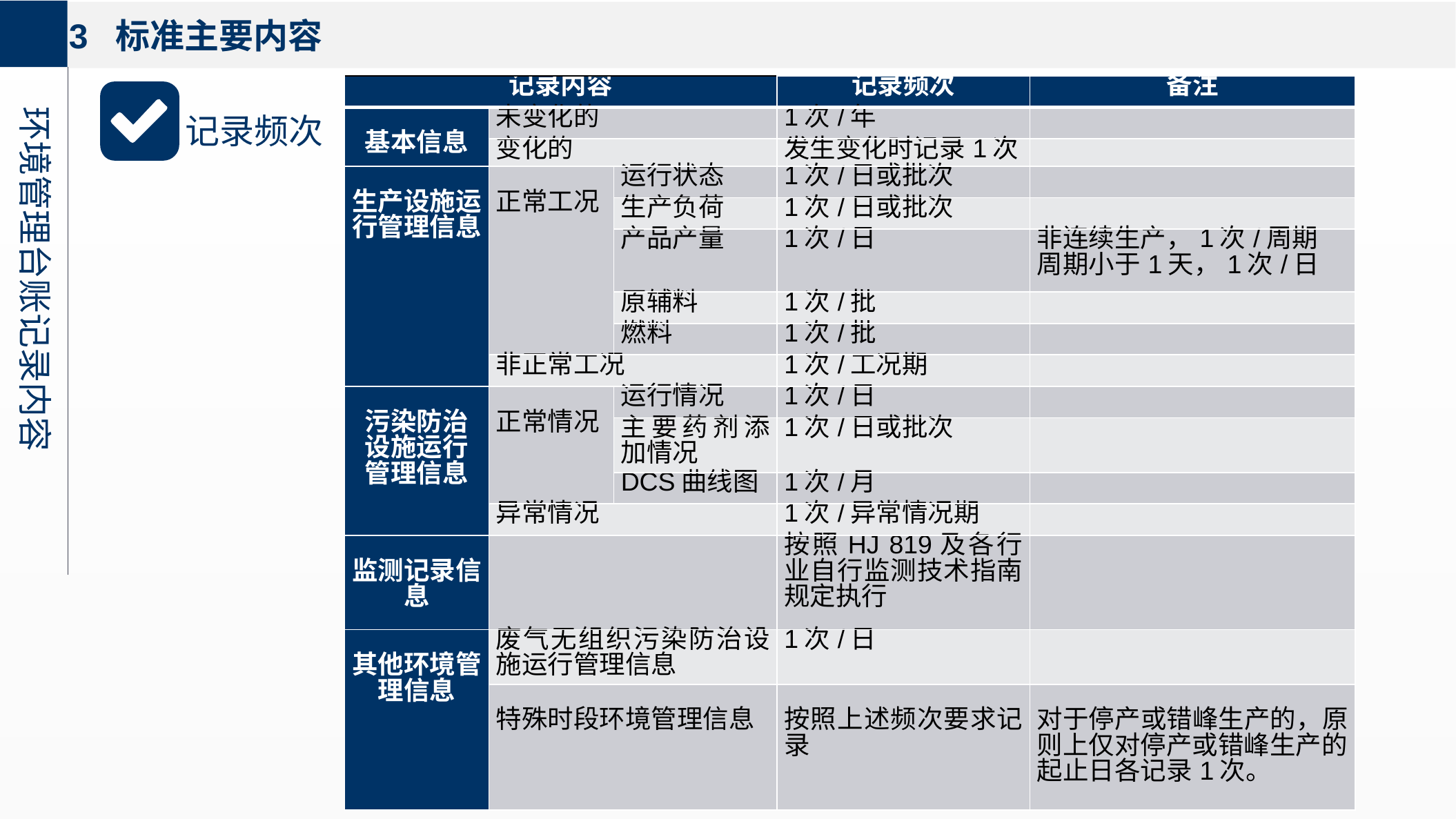

3  标准主要内容
| 记录内容 | 记录内容 | 记录内容 | 记录频次 | 备注 |
| --- | --- | --- | --- | --- |
| 基本信息 | 未变化的 | 未变化的 | 1次/年 |  |
|  | 变化的 | 变化的 | 发生变化时记录1次 |  |
| 生产设施运行管理信息 | 正常工况 | 运行状态 | 1次/日或批次 |  |
|  |  | 生产负荷 | 1次/日或批次 |  |
|  |  | 产品产量 | 1次/日 | 非连续生产，1次/周期 周期小于1天，1次/日 |
| 非连续生产，1次/周期 周期小于1天，1次/日 | 非连续生产，1次/周期 周期小于1天，1次/日 | 原辅料 | 1次/批 |  |
|  |  | 燃料 | 1次/批 |  |
|  | 非正常工况 | 非正常工况 | 1次/工况期 |  |
| 污染防治 设施运行 管理信息 | 正常情况 | 运行情况 | 1次/日 |  |
|  |  | 主要药剂添加情况 | 1次/日或批次 |  |
|  |  | DCS曲线图 | 1次/月 |  |
|  | 异常情况 | 异常情况 | 1次/异常情况期 |  |
| 监测记录信息 |  |  | 按照HJ 819及各行 业自行监测技术指南 规定执行 |  |
| 其他环境管理信息 | 废气无组织污染防治设施运行管理信息 | 废气无组织污染防治设施运行管理信息 | 1次/日 |  |
|  | 特殊时段环境管理信息 | 特殊时段环境管理信息 | 按照上述频次要求记 录 | 对于停产或错峰生产的，原 则上仅对停产或错峰生产的 起止日各记录1次。 |

记录频次
环境管理台账记录内容